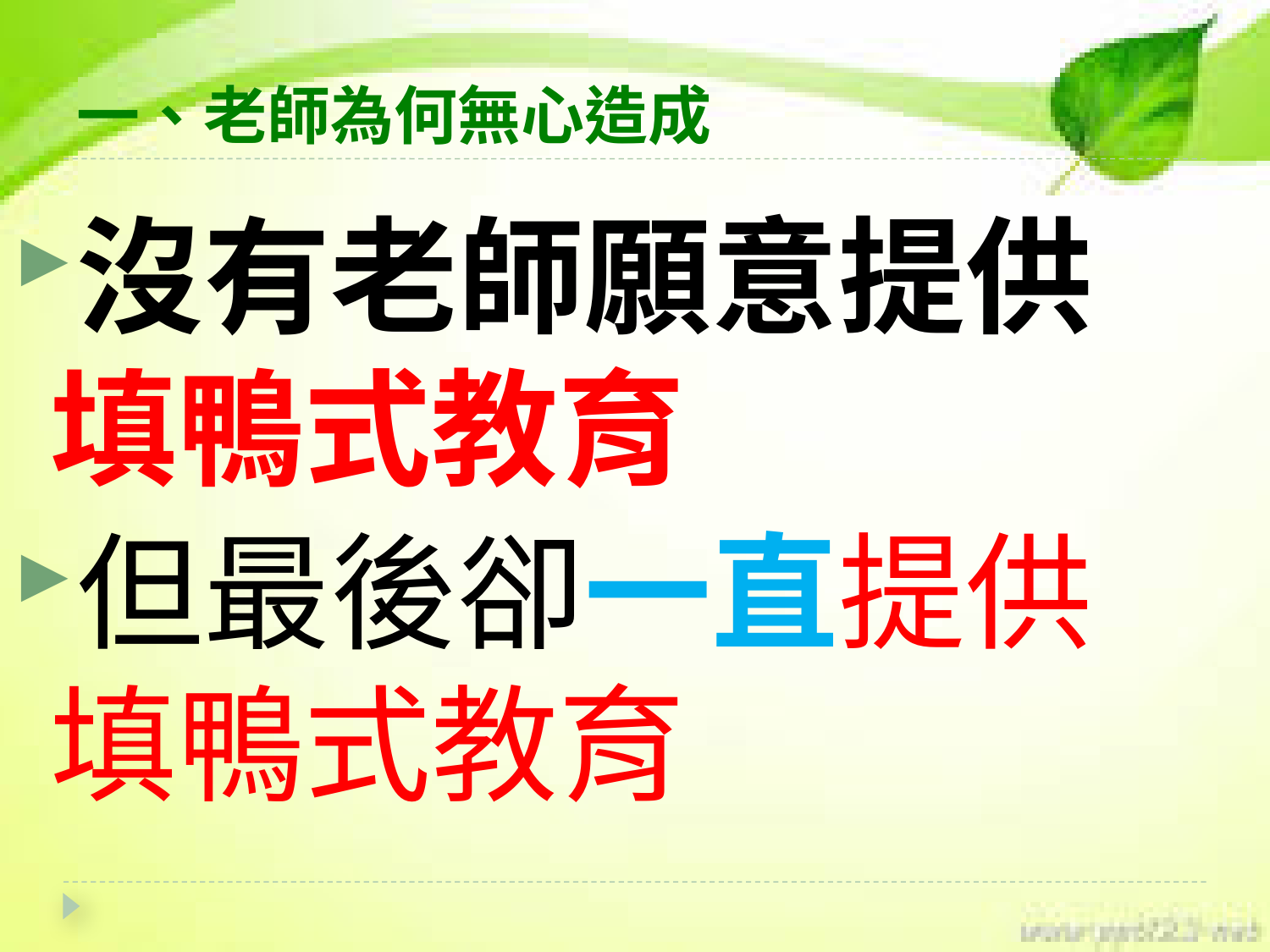

# 一、老師為何無心造成
沒有老師願意提供填鴨式教育
但最後卻一直提供填鴨式教育